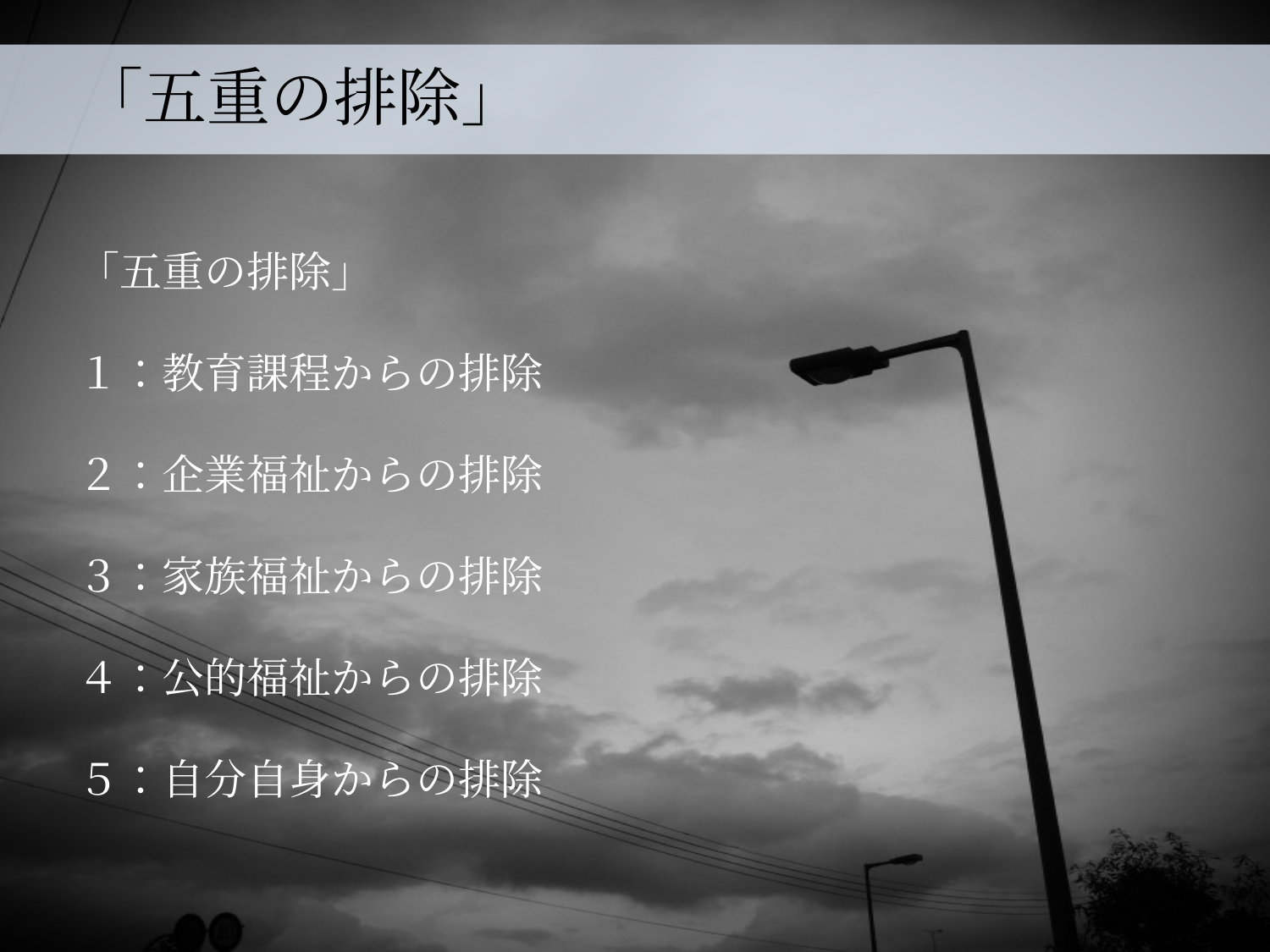

「五重の排除」
「五重の排除」

１：教育課程からの排除

２：企業福祉からの排除

３：家族福祉からの排除

４：公的福祉からの排除

５：自分自身からの排除